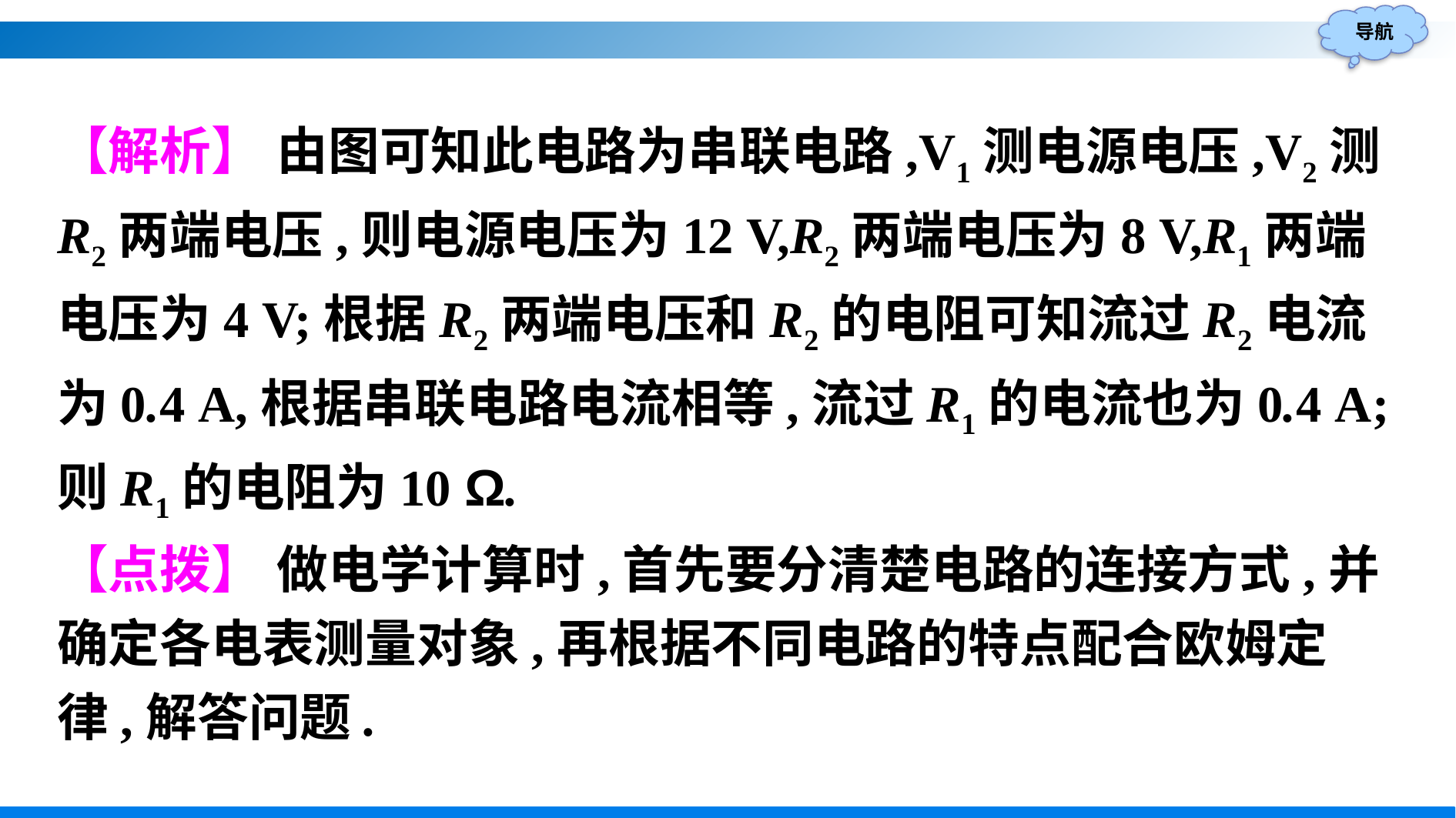

【解析】 由图可知此电路为串联电路,V1测电源电压,V2测R2两端电压,则电源电压为12 V,R2两端电压为8 V,R1两端电压为4 V;根据R2两端电压和R2的电阻可知流过R2电流为0.4 A,根据串联电路电流相等,流过R1的电流也为0.4 A;则R1的电阻为10 Ω.
【点拨】 做电学计算时,首先要分清楚电路的连接方式,并确定各电表测量对象,再根据不同电路的特点配合欧姆定律,解答问题.